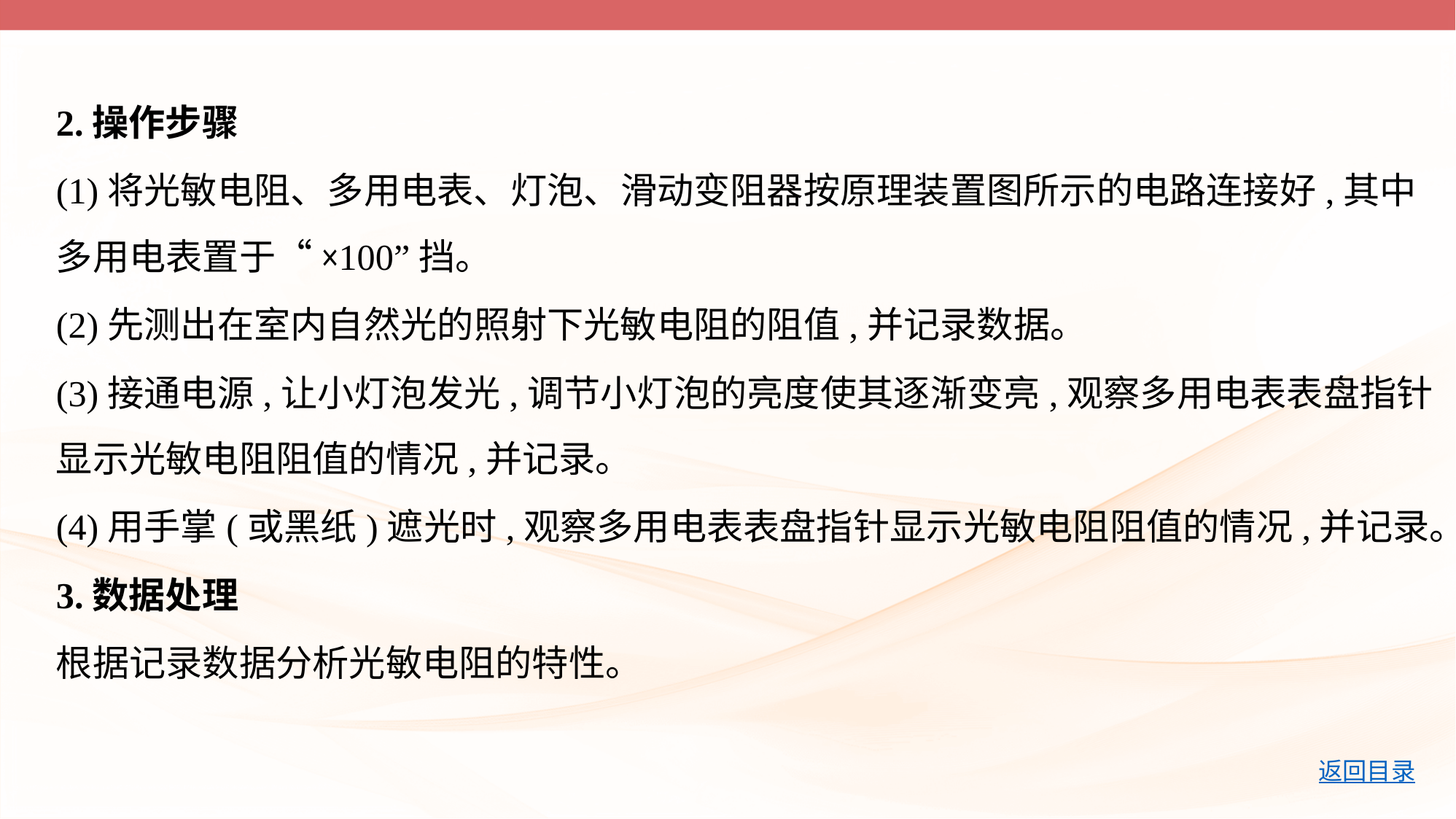

2.操作步骤
(1)将光敏电阻、多用电表、灯泡、滑动变阻器按原理装置图所示的电路连接好,其中
多用电表置于“×100”挡。
(2)先测出在室内自然光的照射下光敏电阻的阻值,并记录数据。
(3)接通电源,让小灯泡发光,调节小灯泡的亮度使其逐渐变亮,观察多用电表表盘指针
显示光敏电阻阻值的情况,并记录。
(4)用手掌(或黑纸)遮光时,观察多用电表表盘指针显示光敏电阻阻值的情况,并记录。
3.数据处理
根据记录数据分析光敏电阻的特性。